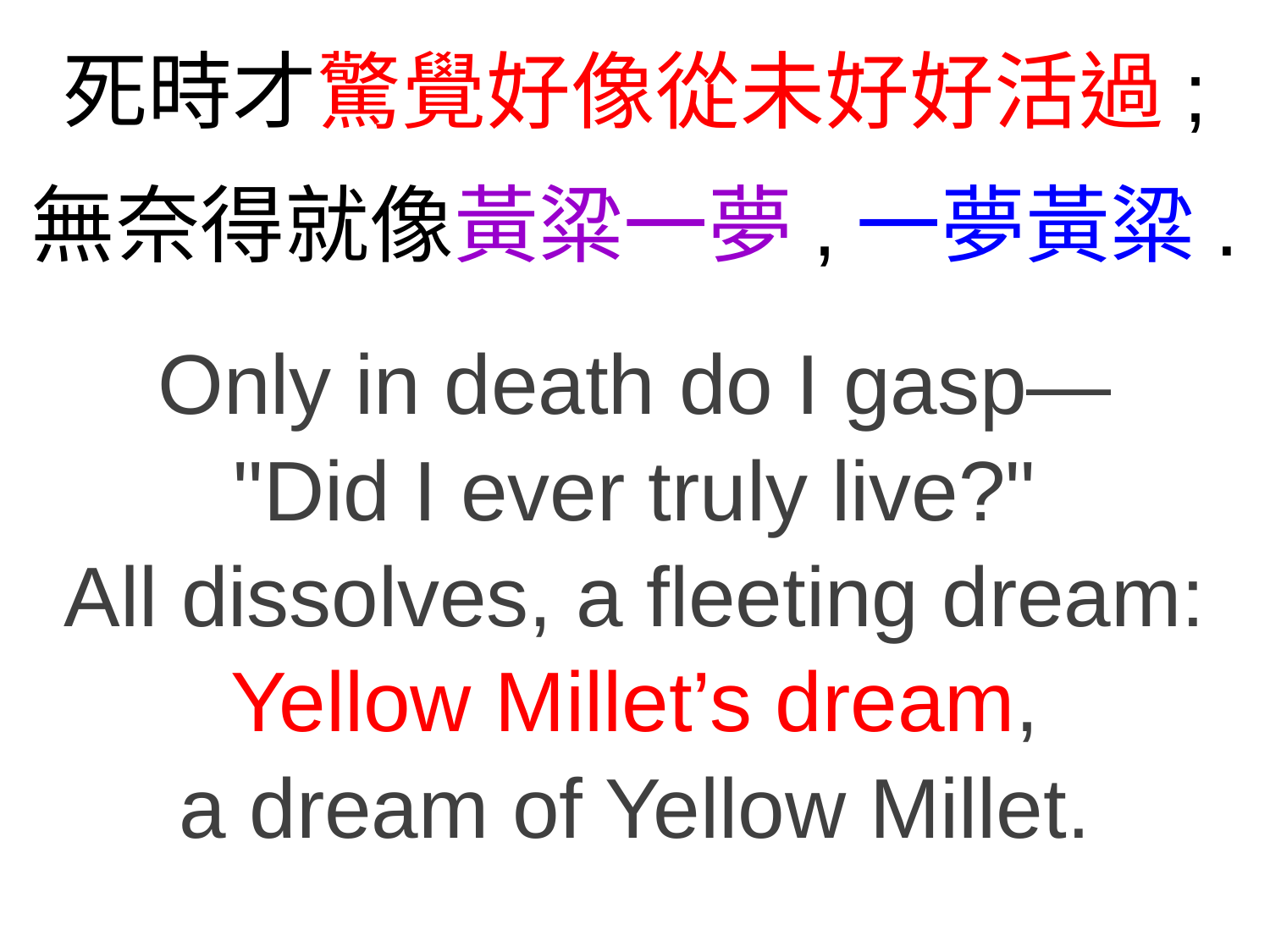

死時才驚覺好像從未好好活過;
無奈得就像黃粱一夢,一夢黃粱.
Only in death do I gasp—
"Did I ever truly live?"
All dissolves, a fleeting dream:
Yellow Millet’s dream,
a dream of Yellow Millet.